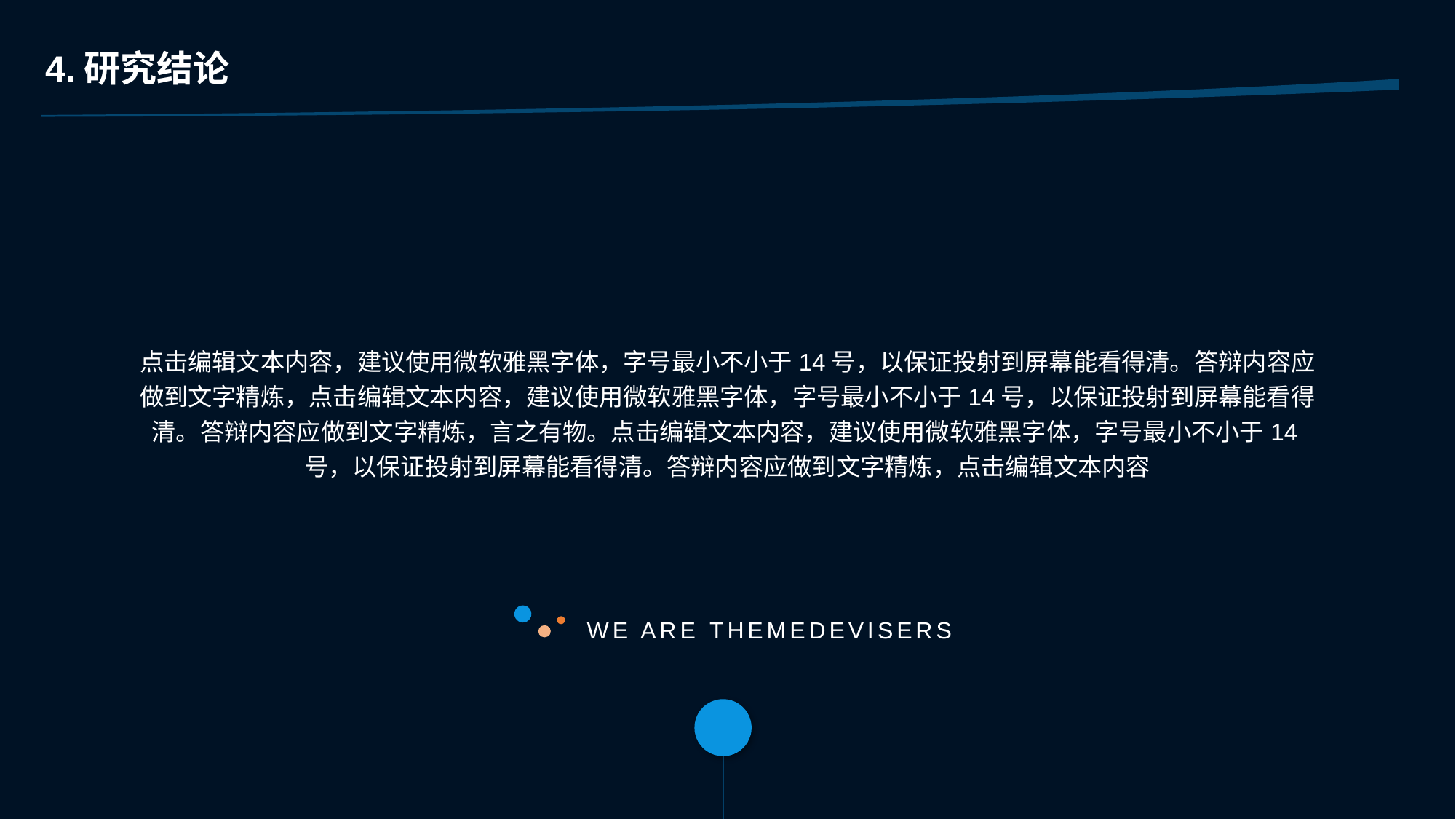

4.研究结论
点击编辑文本内容，建议使用微软雅黑字体，字号最小不小于14号，以保证投射到屏幕能看得清。答辩内容应做到文字精炼，点击编辑文本内容，建议使用微软雅黑字体，字号最小不小于14号，以保证投射到屏幕能看得清。答辩内容应做到文字精炼，言之有物。点击编辑文本内容，建议使用微软雅黑字体，字号最小不小于14号，以保证投射到屏幕能看得清。答辩内容应做到文字精炼，点击编辑文本内容

WE ARE THEMEDEVISERS